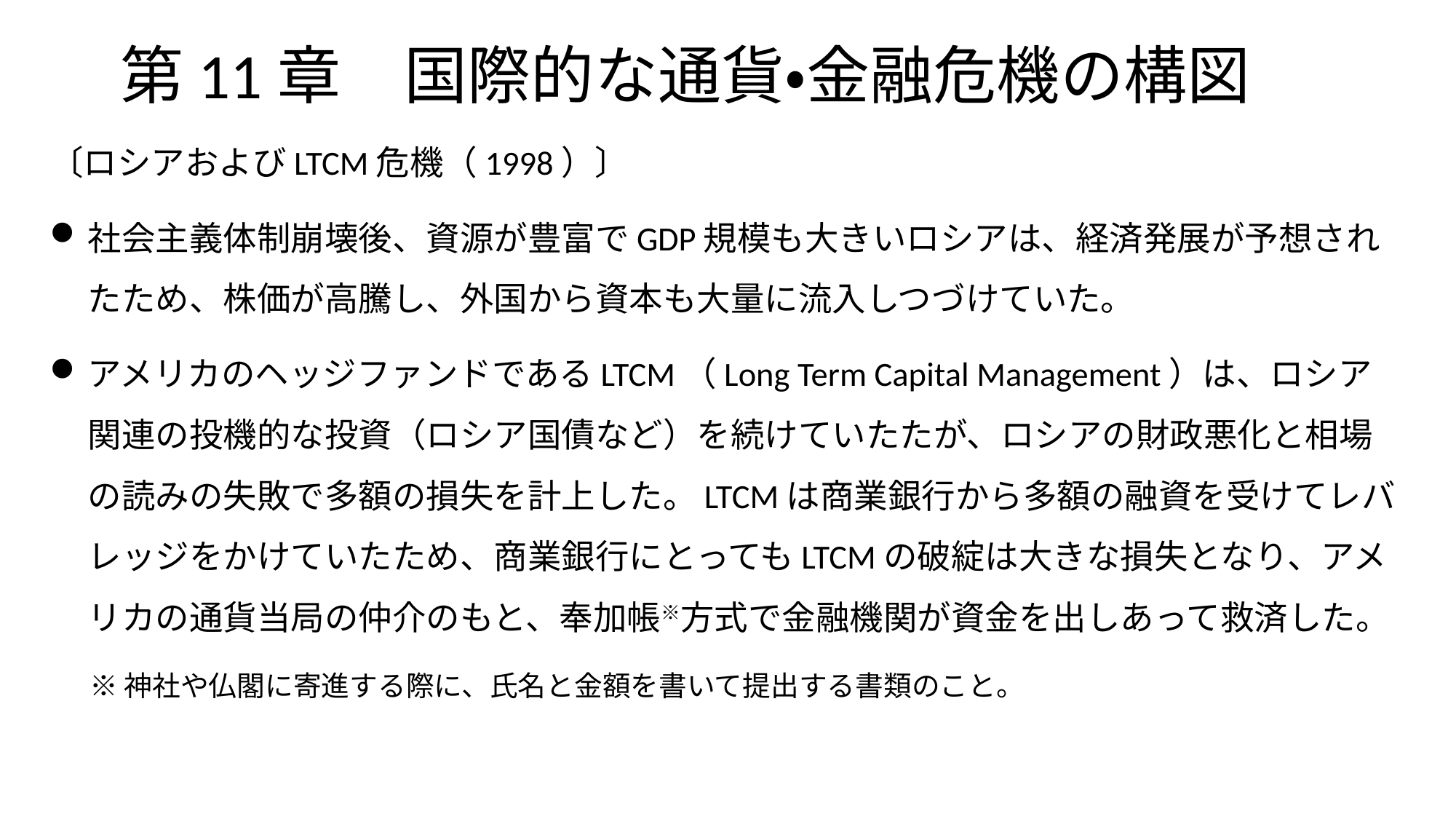

# 第11章　国際的な通貨・金融危機の構図
〔ロシアおよびLTCM危機（1998）〕
社会主義体制崩壊後、資源が豊富でGDP規模も大きいロシアは、経済発展が予想されたため、株価が高騰し、外国から資本も大量に流入しつづけていた。
アメリカのヘッジファンドであるLTCM（Long Term Capital Management）は、ロシア関連の投機的な投資（ロシア国債など）を続けていたたが、ロシアの財政悪化と相場の読みの失敗で多額の損失を計上した。LTCMは商業銀行から多額の融資を受けてレバレッジをかけていたため、商業銀行にとってもLTCMの破綻は大きな損失となり、アメリカの通貨当局の仲介のもと、奉加帳※方式で金融機関が資金を出しあって救済した。
※神社や仏閣に寄進する際に、氏名と金額を書いて提出する書類のこと。